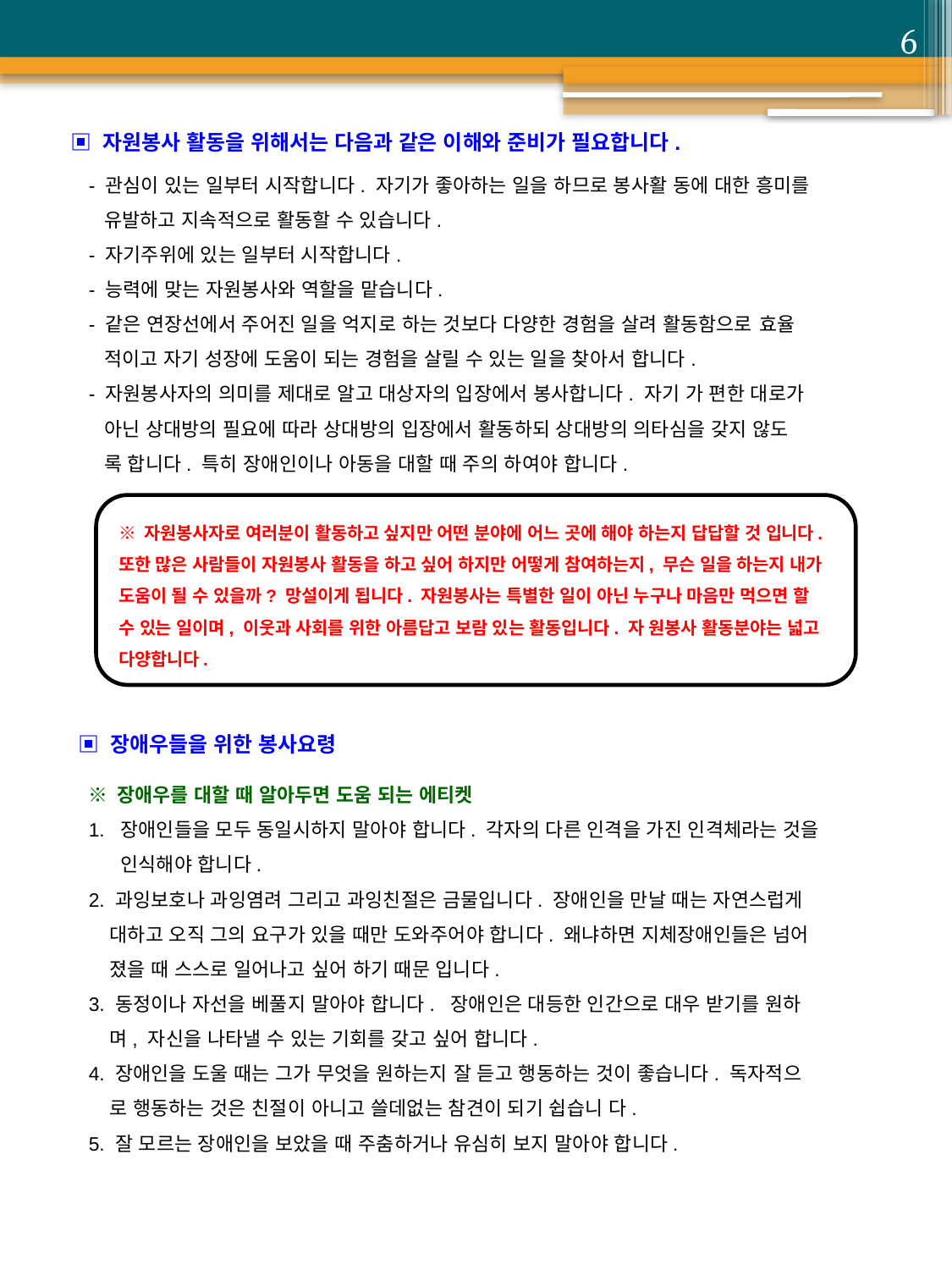

6
▣ 자원봉사 활동을 위해서는 다음과 같은 이해와 준비가 필요합니다.
- 관심이 있는 일부터 시작합니다. 자기가 좋아하는 일을 하므로 봉사활 동에 대한 흥미를
  유발하고 지속적으로 활동할 수 있습니다.
- 자기주위에 있는 일부터 시작합니다.
- 능력에 맞는 자원봉사와 역할을 맡습니다.
- 같은 연장선에서 주어진 일을 억지로 하는 것보다 다양한 경험을 살려 활동함으로 효율
  적이고 자기 성장에 도움이 되는 경험을 살릴 수 있는 일을 찾아서 합니다.
- 자원봉사자의 의미를 제대로 알고 대상자의 입장에서 봉사합니다. 자기 가 편한 대로가
  아닌 상대방의 필요에 따라 상대방의 입장에서 활동하되 상대방의 의타심을 갖지 않도
  록 합니다. 특히 장애인이나 아동을 대할 때 주의 하여야 합니다.

※ 자원봉사자로 여러분이 활동하고 싶지만 어떤 분야에 어느 곳에 해야 하는지 답답할 것 입니다. 또한 많은 사람들이 자원봉사 활동을 하고 싶어 하지만 어떻게 참여하는지, 무슨 일을 하는지 내가 도움이 될 수 있을까? 망설이게 됩니다. 자원봉사는 특별한 일이 아닌 누구나 마음만 먹으면 할 수 있는 일이며, 이웃과 사회를 위한 아름답고 보람 있는 활동입니다. 자 원봉사 활동분야는 넓고 다양합니다.
▣ 장애우들을 위한 봉사요령
※ 장애우를 대할 때 알아두면 도움 되는 에티켓
장애인들을 모두 동일시하지 말아야 합니다. 각자의 다른 인격을 가진 인격체라는 것을 인식해야 합니다.
2. 과잉보호나 과잉염려 그리고 과잉친절은 금물입니다. 장애인을 만날 때는 자연스럽게
   대하고 오직 그의 요구가 있을 때만 도와주어야 합니다. 왜냐하면 지체장애인들은 넘어
   졌을 때 스스로 일어나고 싶어 하기 때문 입니다.
3. 동정이나 자선을 베풀지 말아야 합니다.  장애인은 대등한 인간으로 대우 받기를 원하
   며, 자신을 나타낼 수 있는 기회를 갖고 싶어 합니다.
4. 장애인을 도울 때는 그가 무엇을 원하는지 잘 듣고 행동하는 것이 좋습니다. 독자적으
   로 행동하는 것은 친절이 아니고 쓸데없는 참견이 되기 쉽습니 다.
5. 잘 모르는 장애인을 보았을 때 주춤하거나 유심히 보지 말아야 합니다.